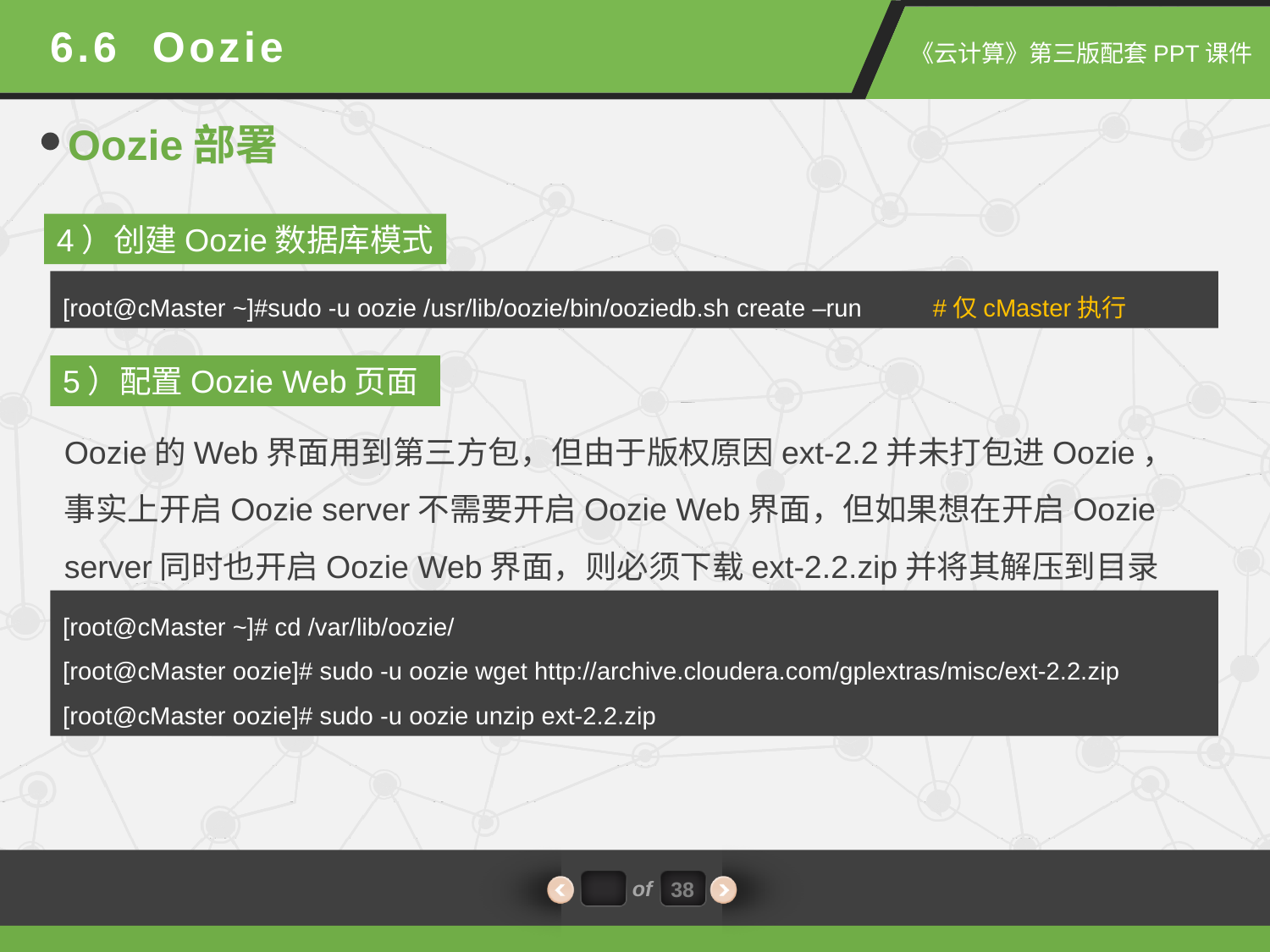

6.6  Oozie
Oozie部署

4）创建Oozie数据库模式
[root@cMaster ~]#sudo -u oozie /usr/lib/oozie/bin/ooziedb.sh create –run          #仅cMaster执行
5）配置Oozie Web页面
Oozie的Web界面用到第三方包，但由于版权原因ext-2.2并未打包进Oozie，事实上开启Oozie server不需要开启Oozie Web界面，但如果想在开启Oozie server同时也开启Oozie Web界面，则必须下载ext-2.2.zip并将其解压到目录
[root@cMaster ~]# cd /var/lib/oozie/
[root@cMaster oozie]# sudo -u oozie wget http://archive.cloudera.com/gplextras/misc/ext-2.2.zip
[root@cMaster oozie]# sudo -u oozie unzip ext-2.2.zip
26